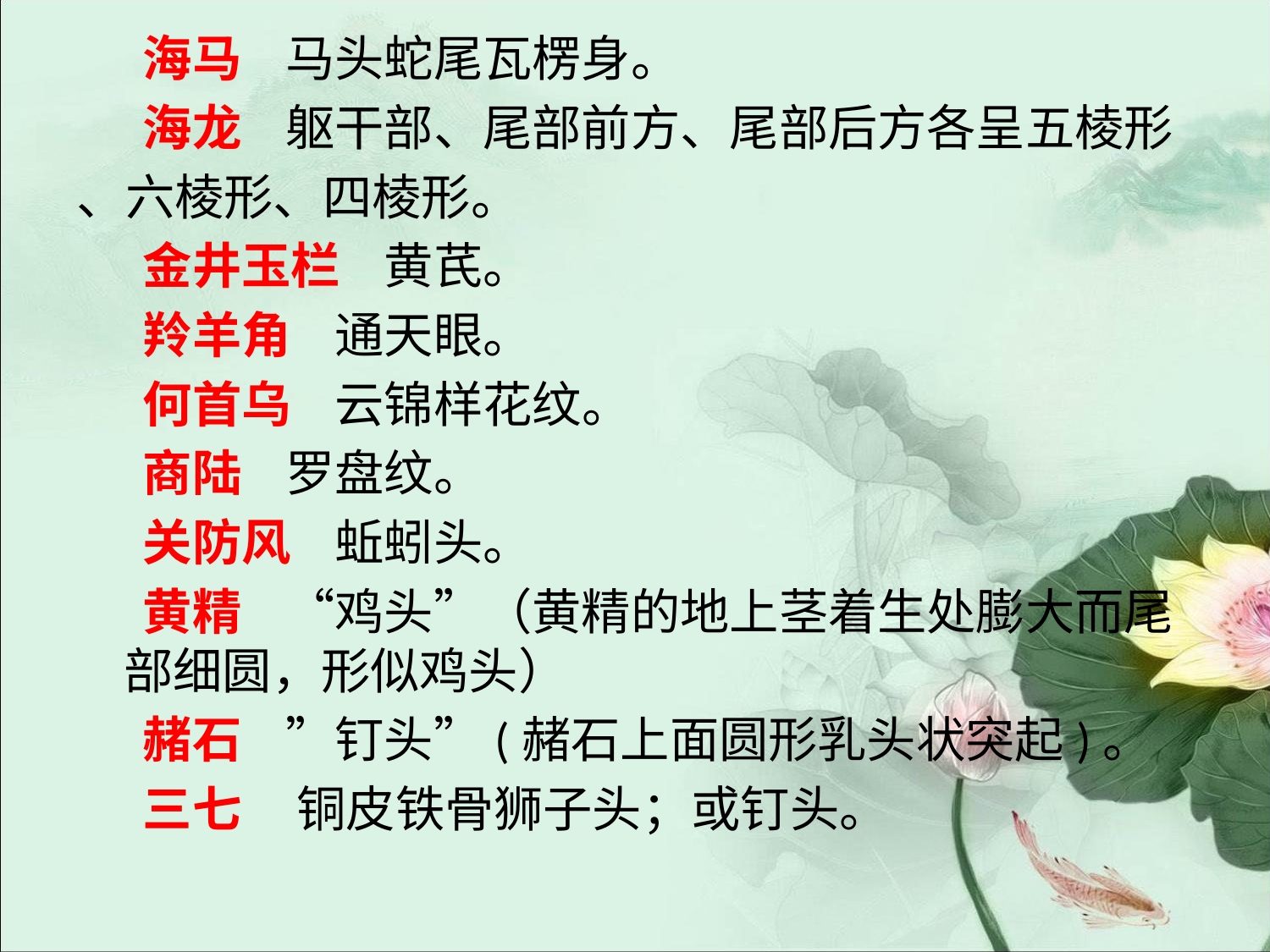

#
     海马    马头蛇尾瓦楞身。
     海龙    躯干部、尾部前方、尾部后方各呈五棱形
、六棱形、四棱形。
     金井玉栏    黄芪。
     羚羊角    通天眼。
     何首乌    云锦样花纹。
     商陆    罗盘纹。
     关防风    蚯蚓头。
     黄精    “鸡头”（黄精的地上茎着生处膨大而尾部细圆，形似鸡头）
     赭石    ”钉头”(赭石上面圆形乳头状突起)。
     三七     铜皮铁骨狮子头；或钉头。